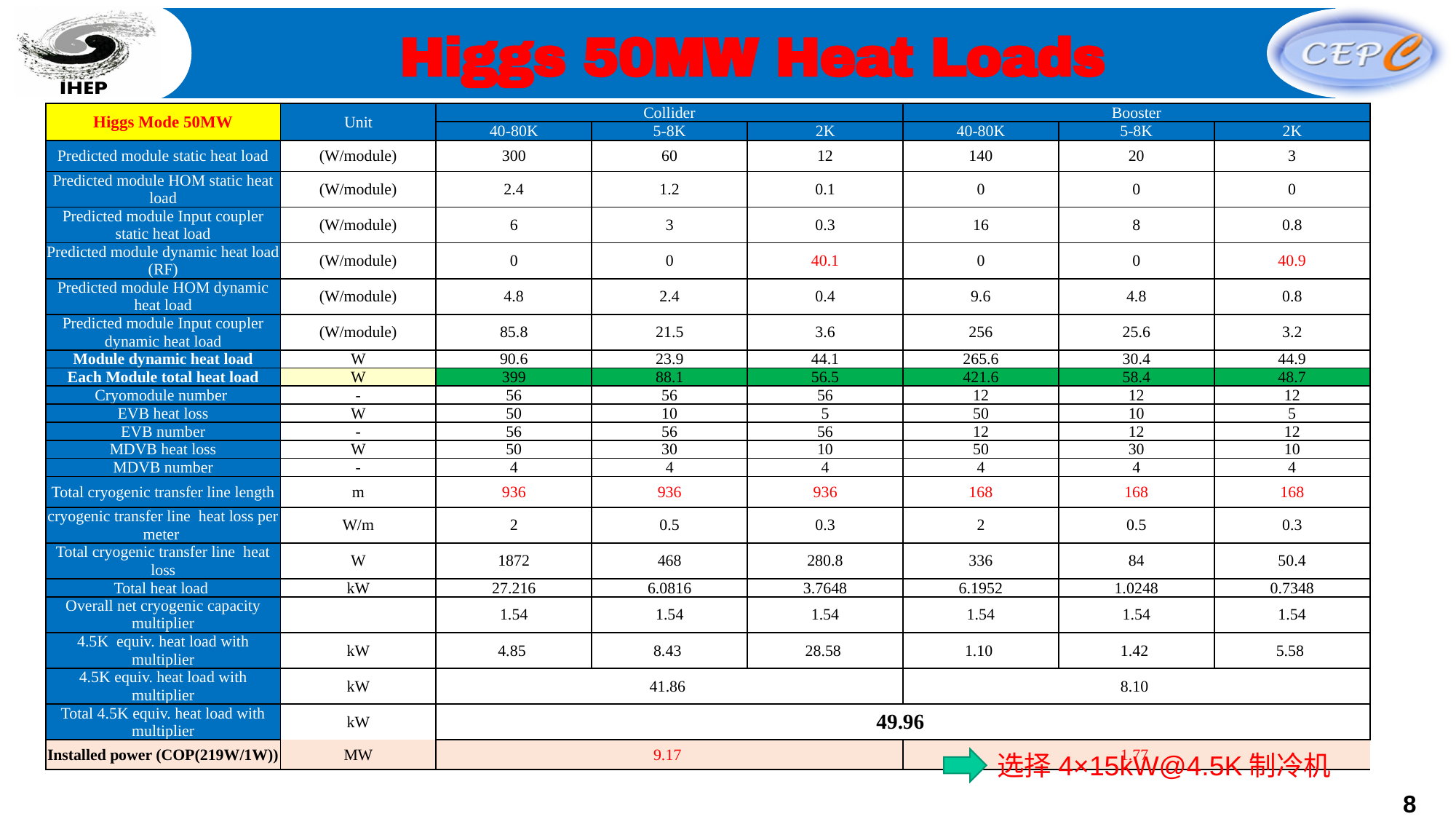

Higgs 50MW Heat Loads
| Higgs Mode 50MW | Unit | Collider |  |  | Booster |  |  |
| --- | --- | --- | --- | --- | --- | --- | --- |
|  |  | 40-80K | 5-8K | 2K | 40-80K | 5-8K | 2K |
| Predicted module static heat load | (W/module) | 300 | 60 | 12 | 140 | 20 | 3 |
| Predicted module HOM static heat load | (W/module) | 2.4 | 1.2 | 0.1 | 0 | 0 | 0 |
| Predicted module Input coupler static heat load | (W/module) | 6 | 3 | 0.3 | 16 | 8 | 0.8 |
| Predicted module dynamic heat load (RF) | (W/module) | 0 | 0 | 40.1 | 0 | 0 | 40.9 |
| Predicted module HOM dynamic heat load | (W/module) | 4.8 | 2.4 | 0.4 | 9.6 | 4.8 | 0.8 |
| Predicted module Input coupler dynamic heat load | (W/module) | 85.8 | 21.5 | 3.6 | 256 | 25.6 | 3.2 |
| Module dynamic heat load | W | 90.6 | 23.9 | 44.1 | 265.6 | 30.4 | 44.9 |
| Each Module total heat load | W | 399 | 88.1 | 56.5 | 421.6 | 58.4 | 48.7 |
| Cryomodule number | - | 56 | 56 | 56 | 12 | 12 | 12 |
| EVB heat loss | W | 50 | 10 | 5 | 50 | 10 | 5 |
| EVB number | - | 56 | 56 | 56 | 12 | 12 | 12 |
| MDVB heat loss | W | 50 | 30 | 10 | 50 | 30 | 10 |
| MDVB number | - | 4 | 4 | 4 | 4 | 4 | 4 |
| Total cryogenic transfer line length | m | 936 | 936 | 936 | 168 | 168 | 168 |
| cryogenic transfer line heat loss per meter | W/m | 2 | 0.5 | 0.3 | 2 | 0.5 | 0.3 |
| Total cryogenic transfer line heat loss | W | 1872 | 468 | 280.8 | 336 | 84 | 50.4 |
| Total heat load | kW | 27.216 | 6.0816 | 3.7648 | 6.1952 | 1.0248 | 0.7348 |
| Overall net cryogenic capacity multiplier |  | 1.54 | 1.54 | 1.54 | 1.54 | 1.54 | 1.54 |
| 4.5K equiv. heat load with multiplier | kW | 4.85 | 8.43 | 28.58 | 1.10 | 1.42 | 5.58 |
| 4.5K equiv. heat load with multiplier | kW | 41.86 |  |  | 8.10 |  |  |
| Total 4.5K equiv. heat load with multiplier | kW | 49.96 |  |  |  |  |  |
| Installed power (COP(219W/1W)) | MW | 9.17 |  |  | 1.77 |  |  |
选择4×15kW@4.5K制冷机